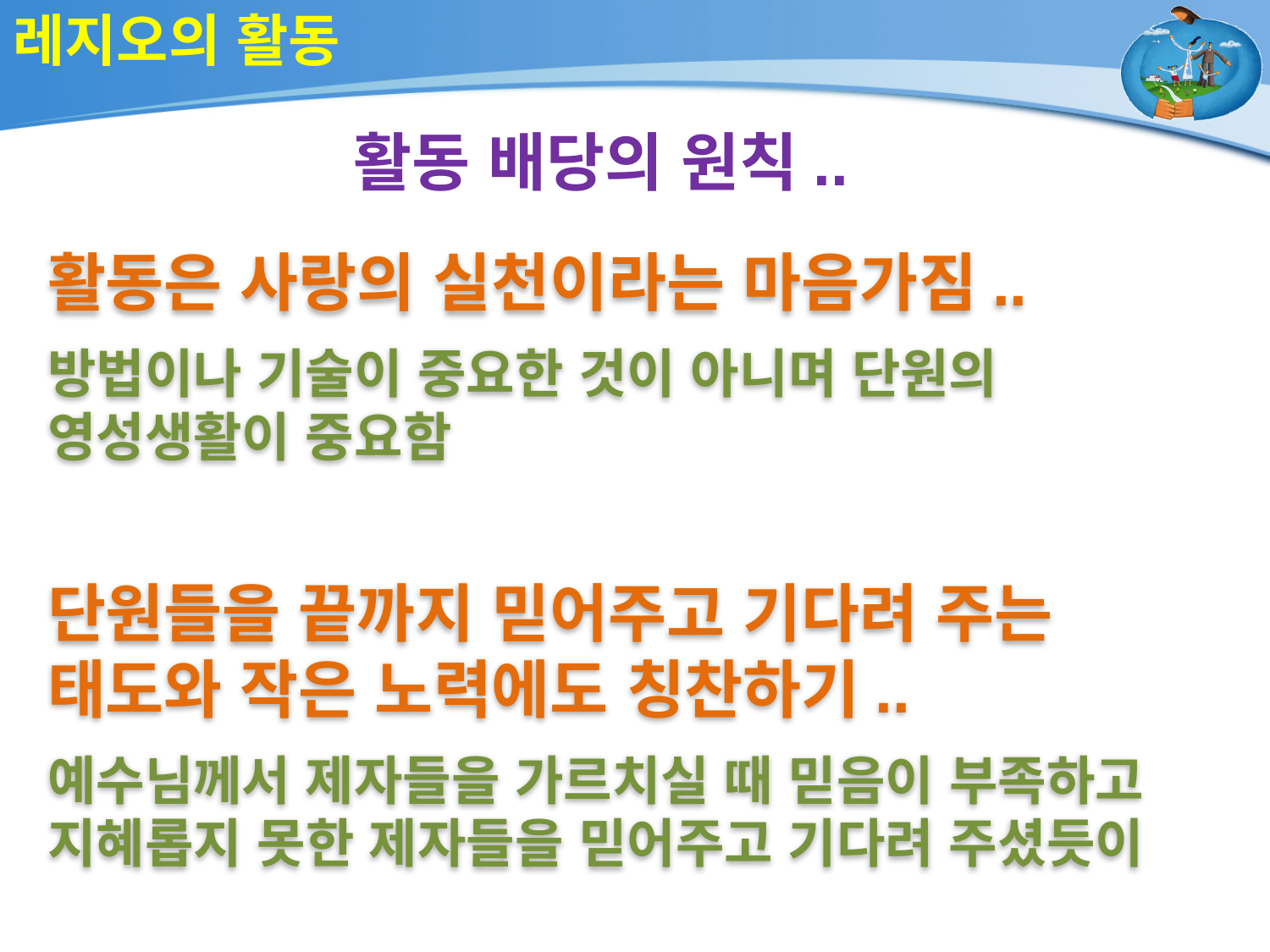

# 레지오의 활동
활동 배당의 원칙..
활동은 사랑의 실천이라는 마음가짐..
방법이나 기술이 중요한 것이 아니며 단원의 영성생활이 중요함
단원들을 끝까지 믿어주고 기다려 주는 태도와 작은 노력에도 칭찬하기..
예수님께서 제자들을 가르치실 때 믿음이 부족하고 지혜롭지 못한 제자들을 믿어주고 기다려 주셨듯이